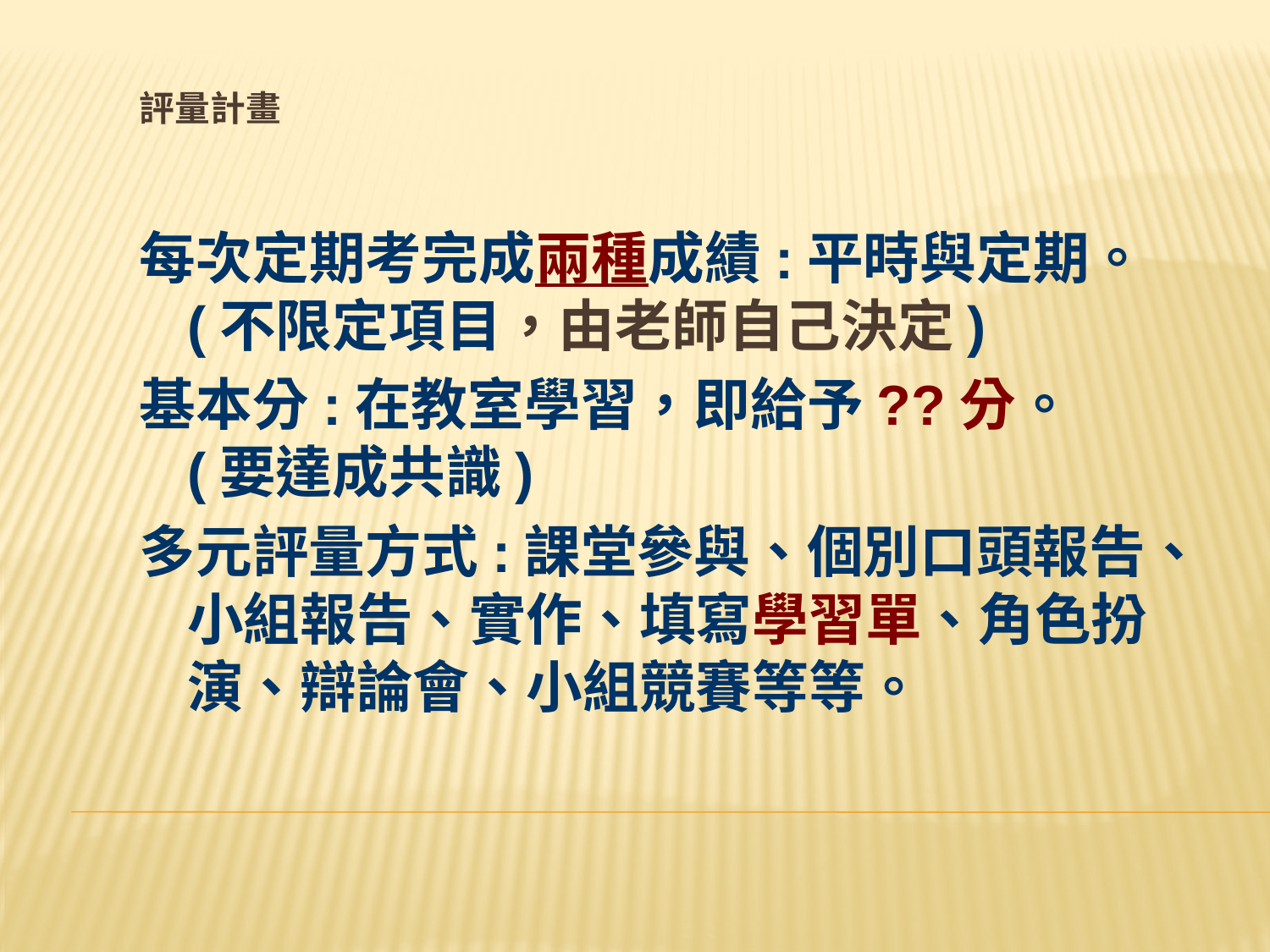

# 評量計畫
每次定期考完成兩種成績:平時與定期。
(不限定項目，由老師自己決定)
基本分:在教室學習，即給予??分。
(要達成共識)
多元評量方式:課堂參與、個別口頭報告、小組報告、實作、填寫學習單、角色扮演、辯論會、小組競賽等等。